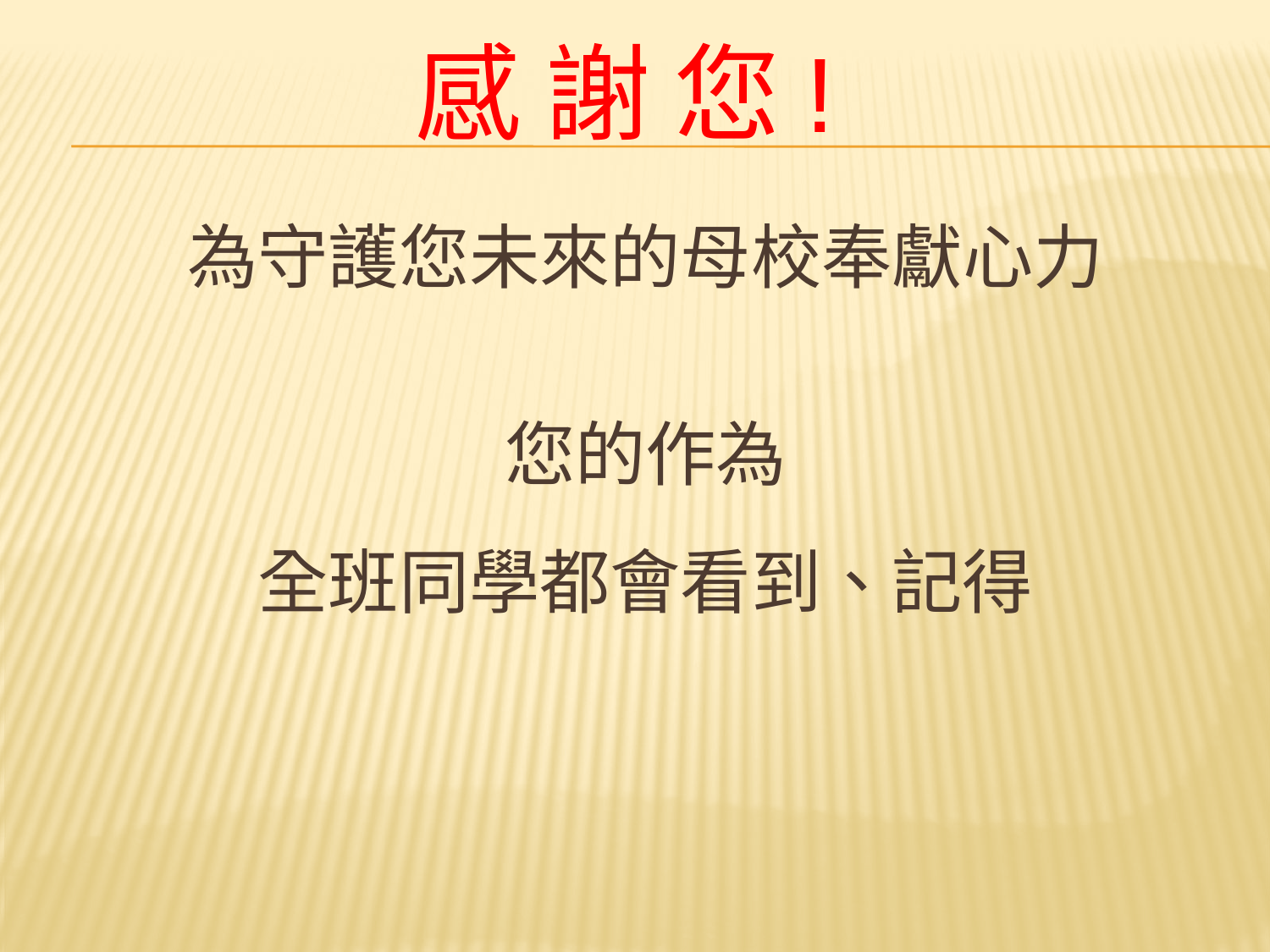

# 感 謝 您!
為守護您未來的母校奉獻心力

您的作為

全班同學都會看到、記得